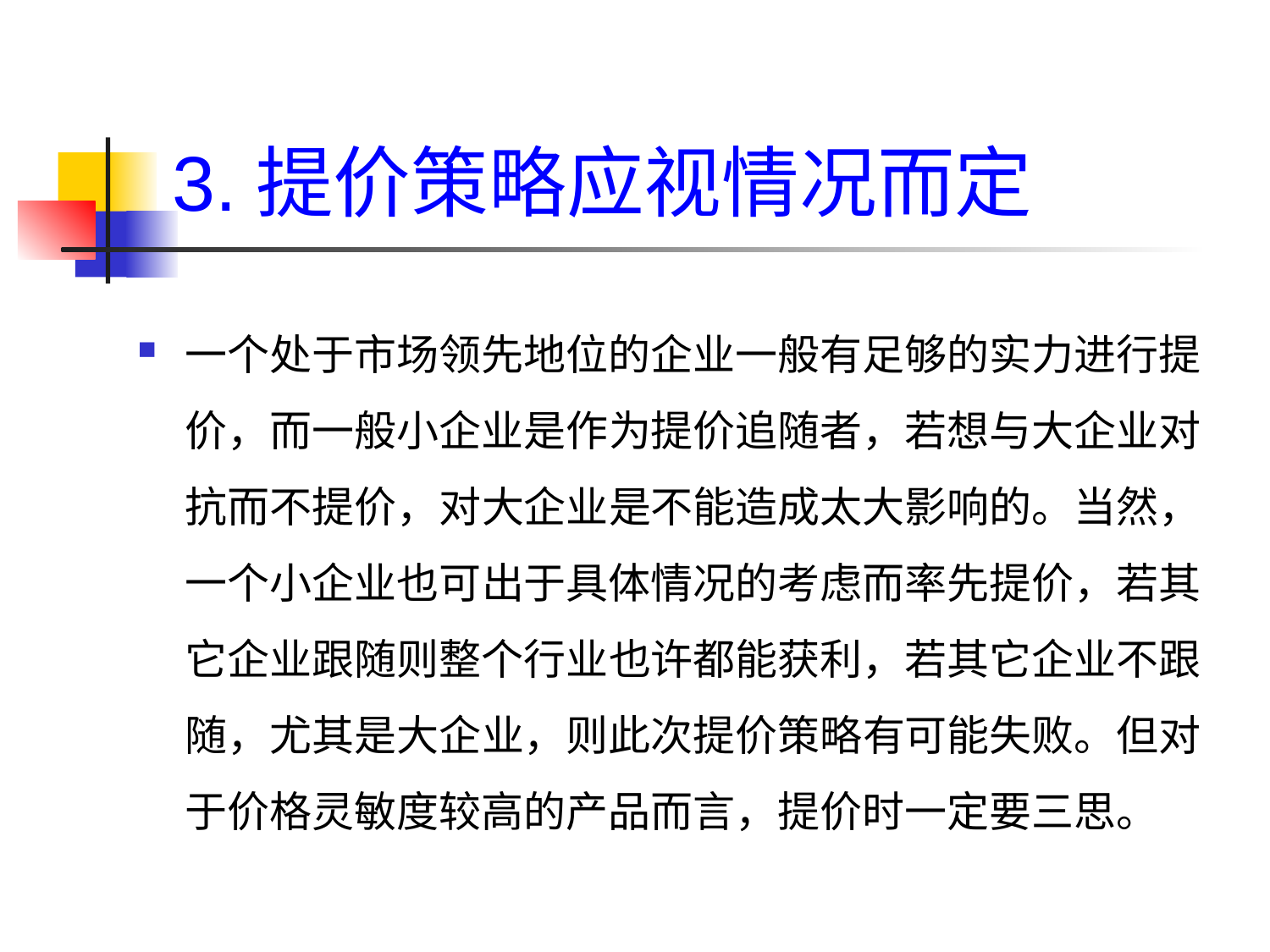

# 3.提价策略应视情况而定
一个处于市场领先地位的企业一般有足够的实力进行提价，而一般小企业是作为提价追随者，若想与大企业对抗而不提价，对大企业是不能造成太大影响的。当然，一个小企业也可出于具体情况的考虑而率先提价，若其它企业跟随则整个行业也许都能获利，若其它企业不跟随，尤其是大企业，则此次提价策略有可能失败。但对于价格灵敏度较高的产品而言，提价时一定要三思。
67